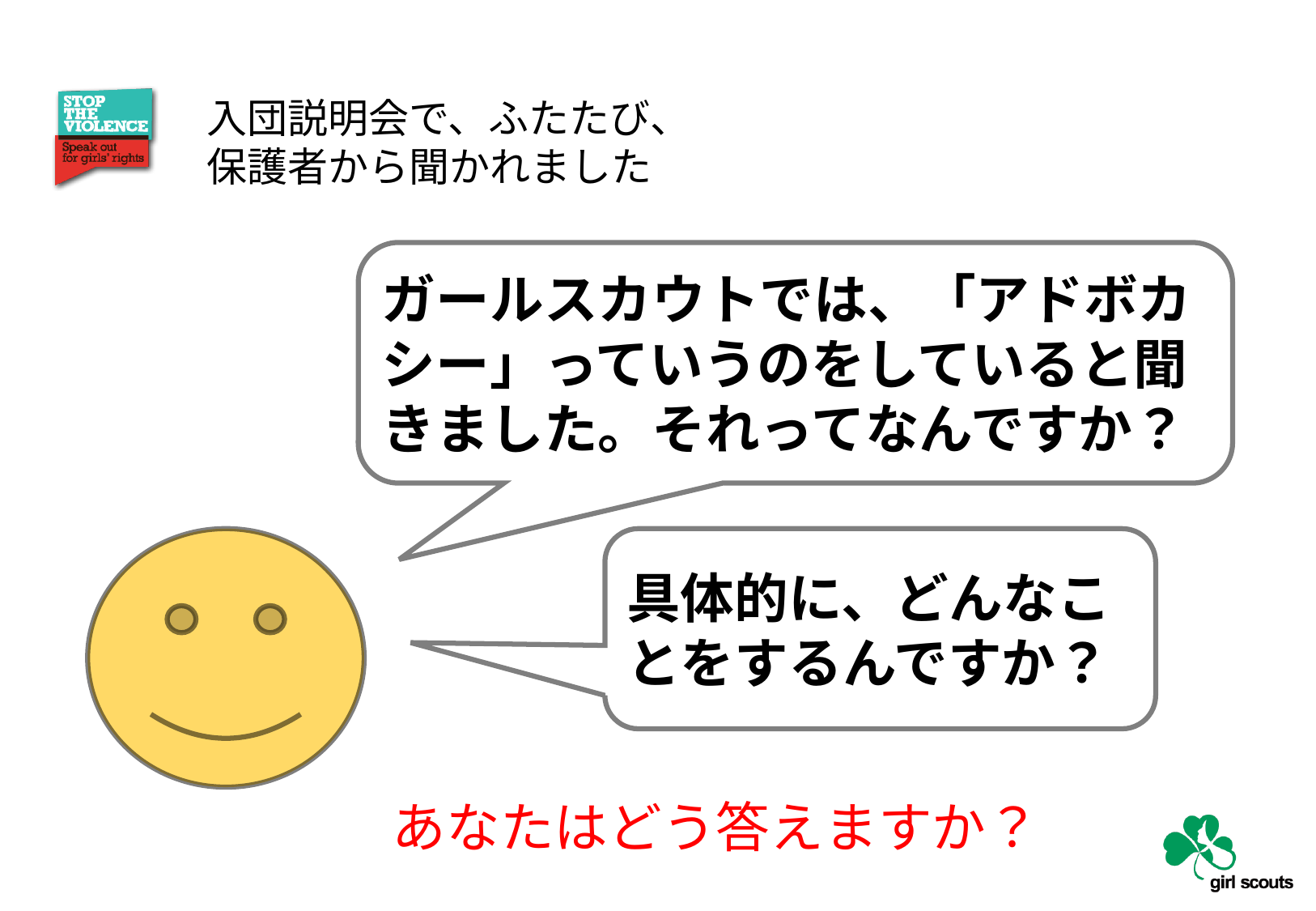

入団説明会で、ふたたび、
保護者から聞かれました
ガールスカウトでは、「アドボカシー」っていうのをしていると聞きました。それってなんですか？

具体的に、どんなことをするんですか？
あなたはどう答えますか？